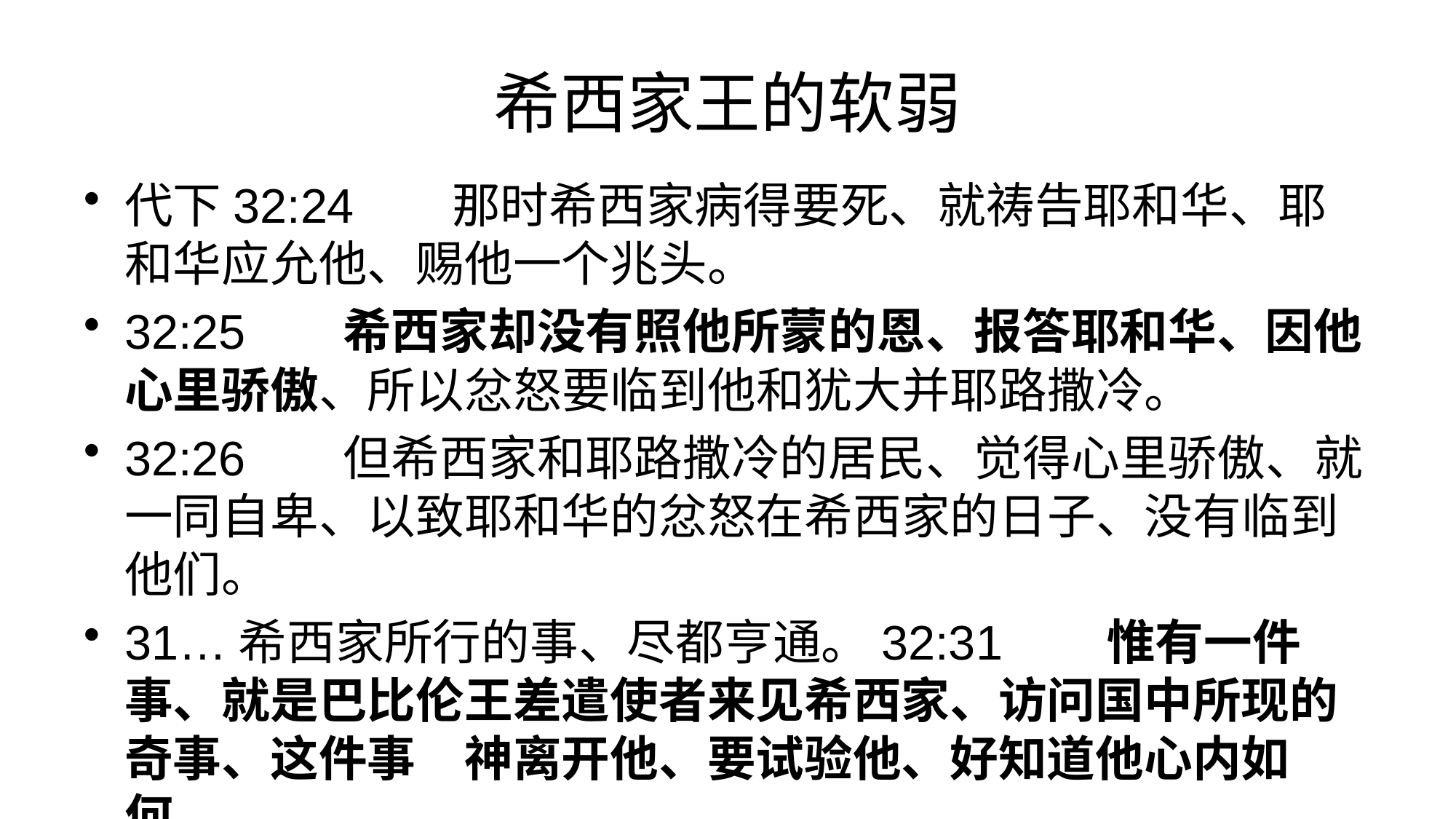

# 希西家王的软弱
代下32:24	那时希西家病得要死、就祷告耶和华、耶和华应允他、赐他一个兆头。
32:25	希西家却没有照他所蒙的恩、报答耶和华、因他心里骄傲、所以忿怒要临到他和犹大并耶路撒冷。
32:26	但希西家和耶路撒冷的居民、觉得心里骄傲、就一同自卑、以致耶和华的忿怒在希西家的日子、没有临到他们。
31…希西家所行的事、尽都亨通。32:31	惟有一件事、就是巴比伦王差遣使者来见希西家、访问国中所现的奇事、这件事　神离开他、要试验他、好知道他心内如何。